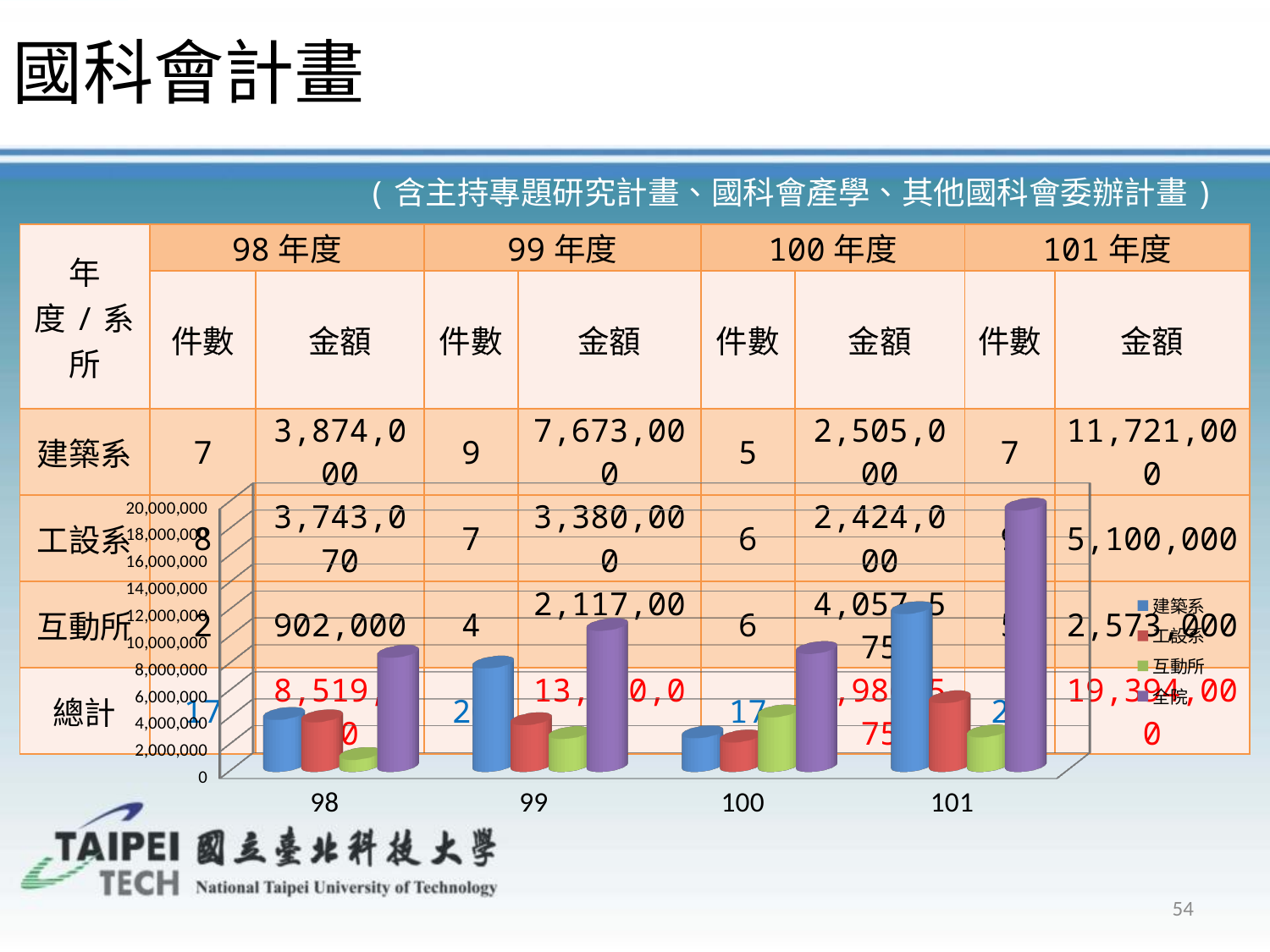

國科會計畫

(含主持專題研究計畫、國科會產學、其他國科會委辦計畫)
| 年度/系所 | 98年度 |  | 99年度 |  | 100年度 |  | 101年度 |  |
| --- | --- | --- | --- | --- | --- | --- | --- | --- |
|  | 件數 | 金額 | 件數 | 金額 | 件數 | 金額 | 件數 | 金額 |
| 建築系 | 7 | 3,874,000 | 9 | 7,673,000 | 5 | 2,505,000 | 7 | 11,721,000 |
| 工設系 | 8 | 3,743,070 | 7 | 3,380,000 | 6 | 2,424,000 | 9 | 5,100,000 |
| 互動所 | 2 | 902,000 | 4 | 2,117,000 | 6 | 4,057,575 | 5 | 2,573,000 |
| 總計 | 17 | 8,519,070 | 20 | 13,170,000 | 17 | 8,986,575 | 21 | 19,394,000 |

[unsupported chart]

54